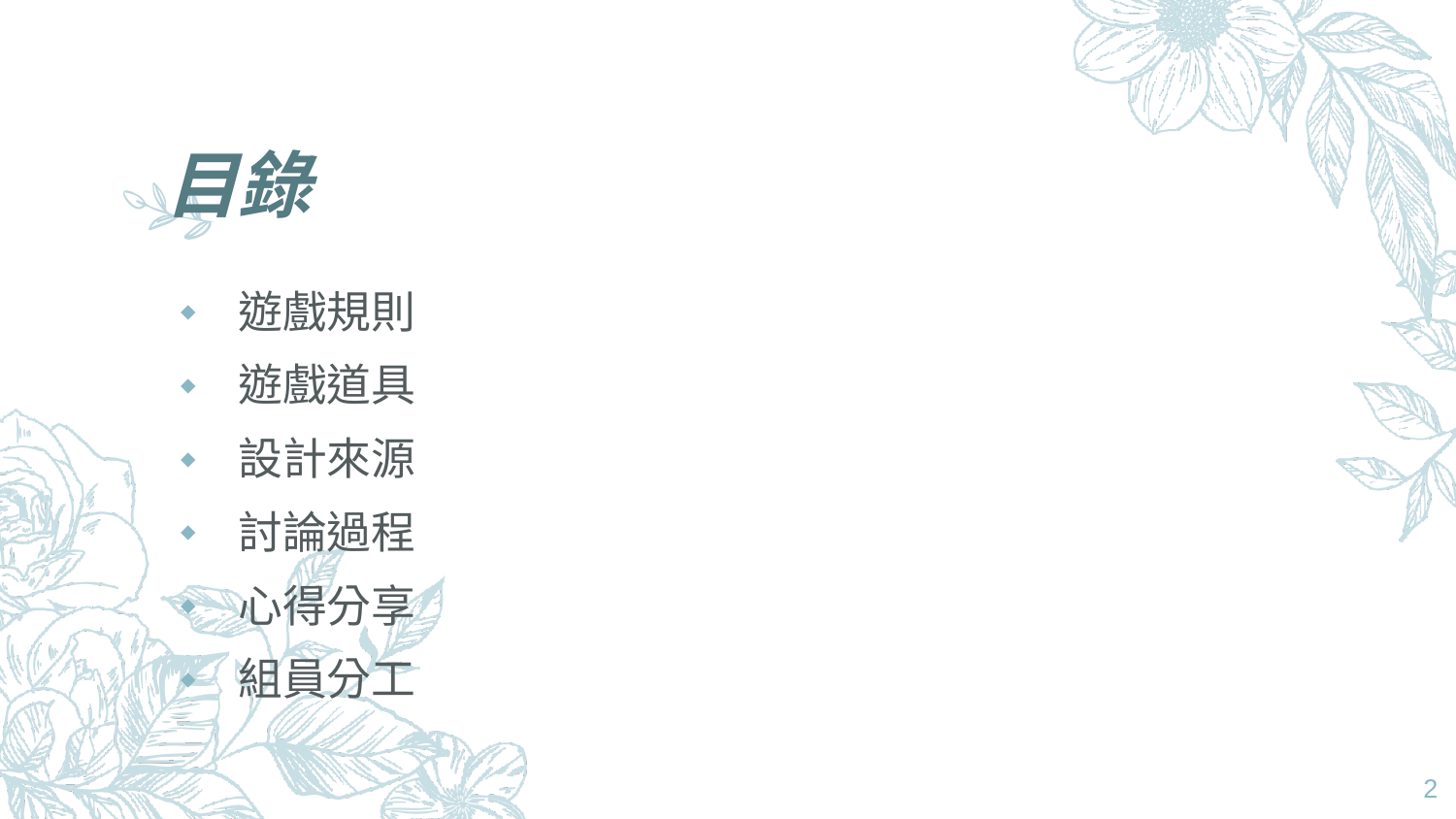

# 目錄
遊戲規則
遊戲道具
設計來源
討論過程
心得分享
組員分工
2